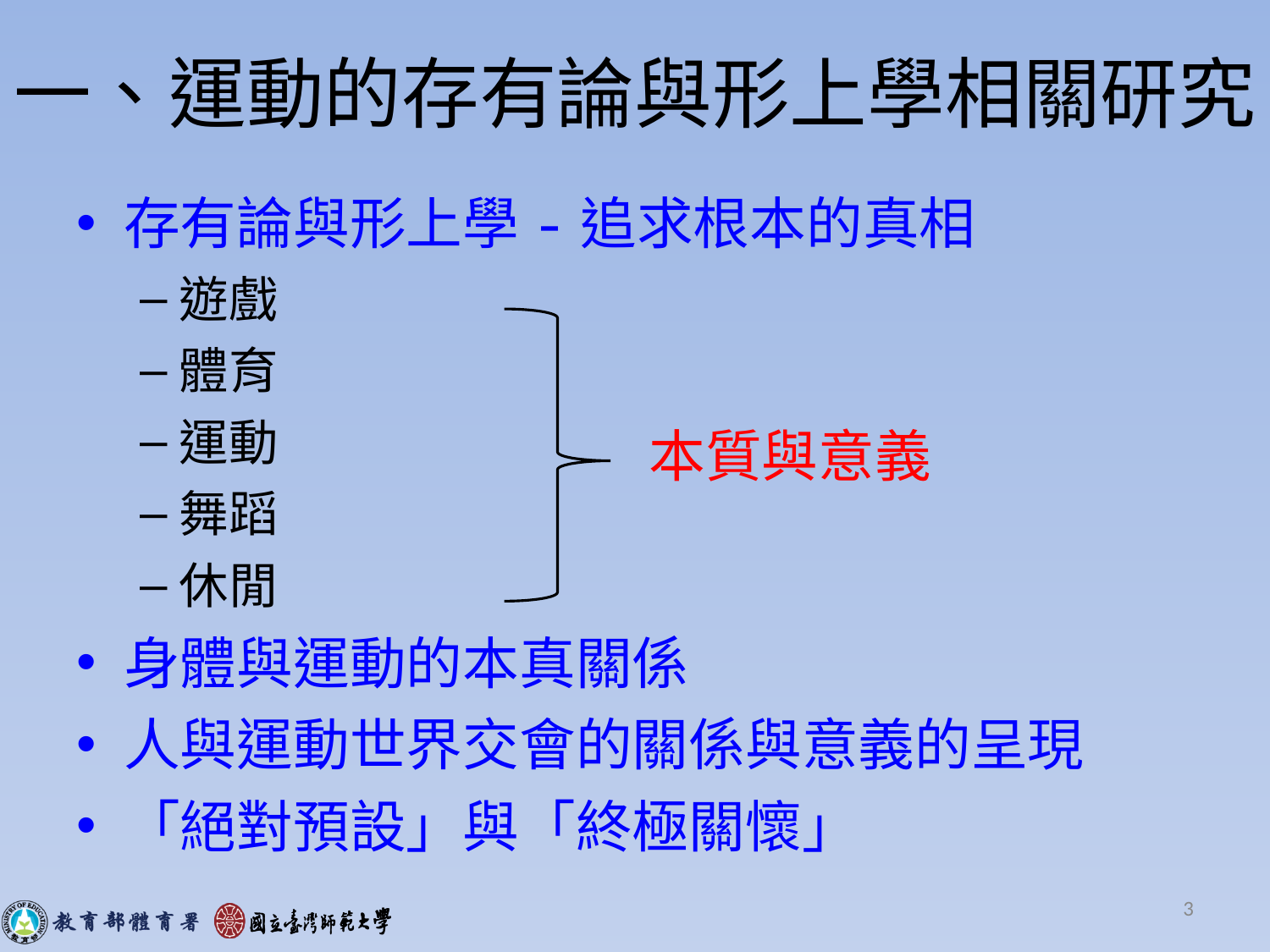

# 一、運動的存有論與形上學相關研究
存有論與形上學-追求根本的真相
遊戲
體育
運動
舞蹈
休閒
身體與運動的本真關係
人與運動世界交會的關係與意義的呈現
「絕對預設」與「終極關懷」

本質與意義
3